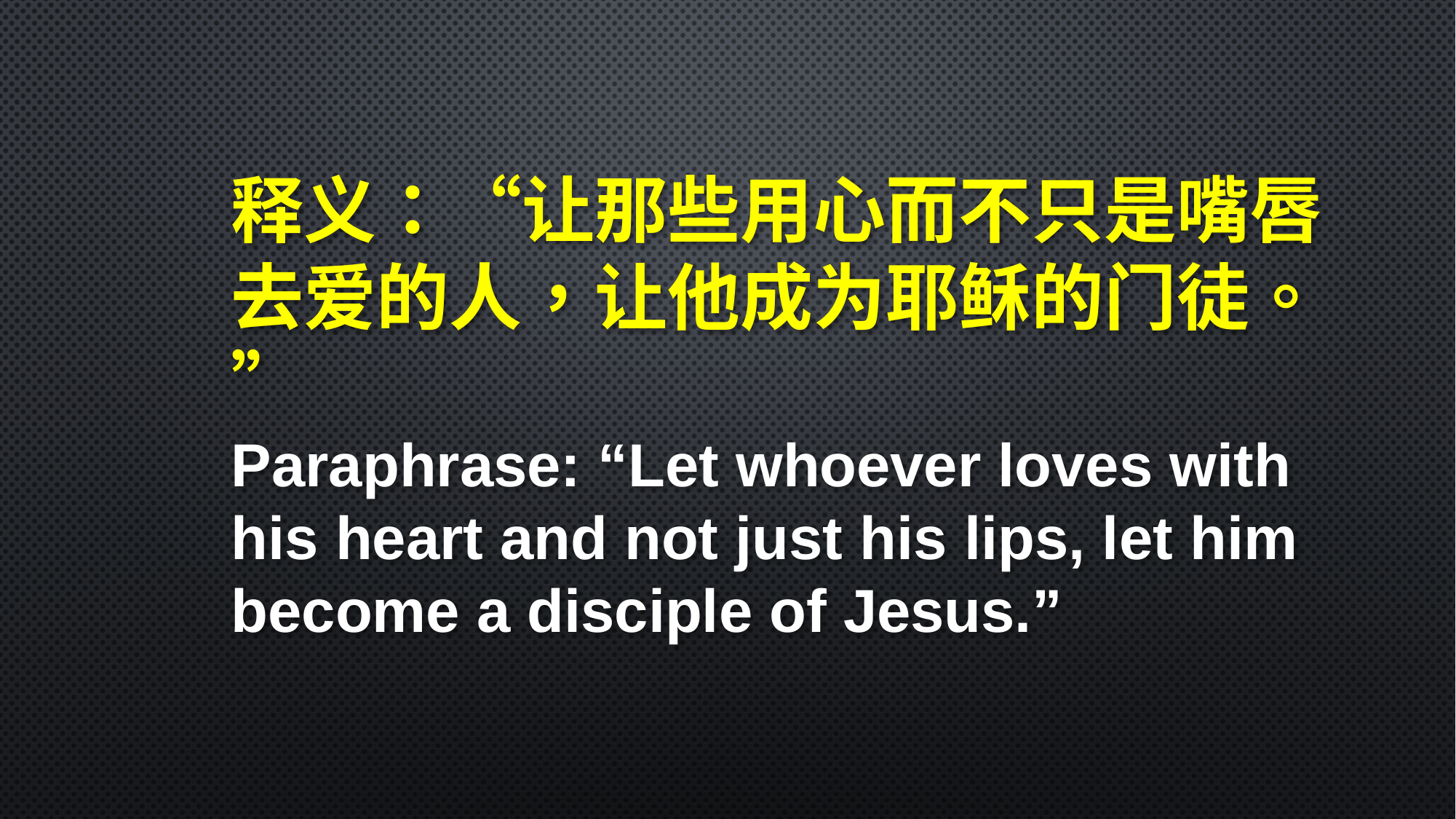

释义：“让那些用心而不只是嘴唇去爱的人，让他成为耶稣的门徒。”
Paraphrase: “Let whoever loves with his heart and not just his lips, let him become a disciple of Jesus.”